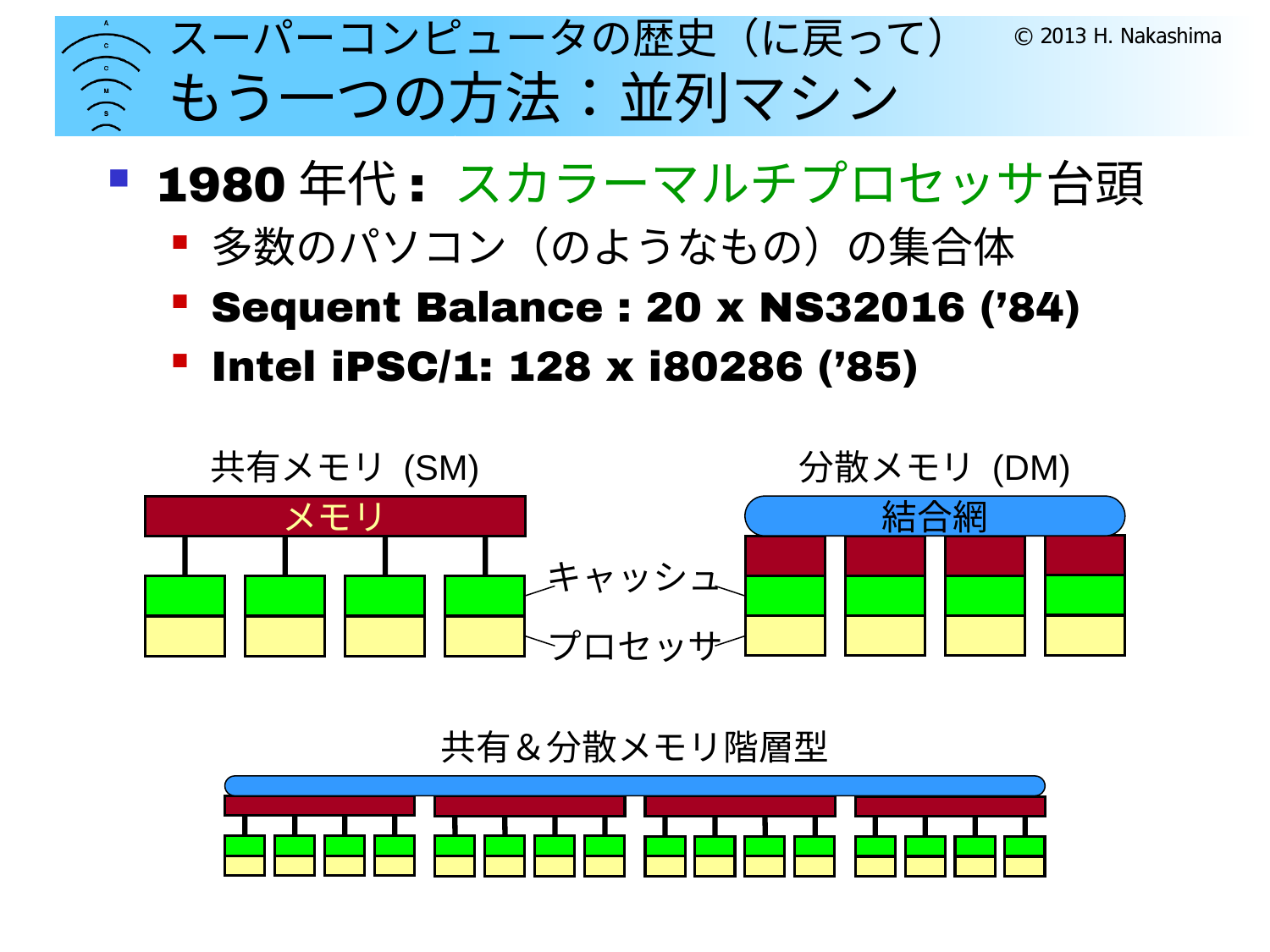

# スーパーコンピュータの歴史（に戻って） もう一つの方法：並列マシン
© 2013 H. Nakashima
1980年代: スカラーマルチプロセッサ台頭
多数のパソコン（のようなもの）の集合体
Sequent Balance : 20 x NS32016 (’84)
Intel iPSC/1: 128 x i80286 (’85)
共有メモリ (SM)
分散メモリ (DM)
メモリ
結合網

キャッシュ

プロセッサ

共有＆分散メモリ階層型